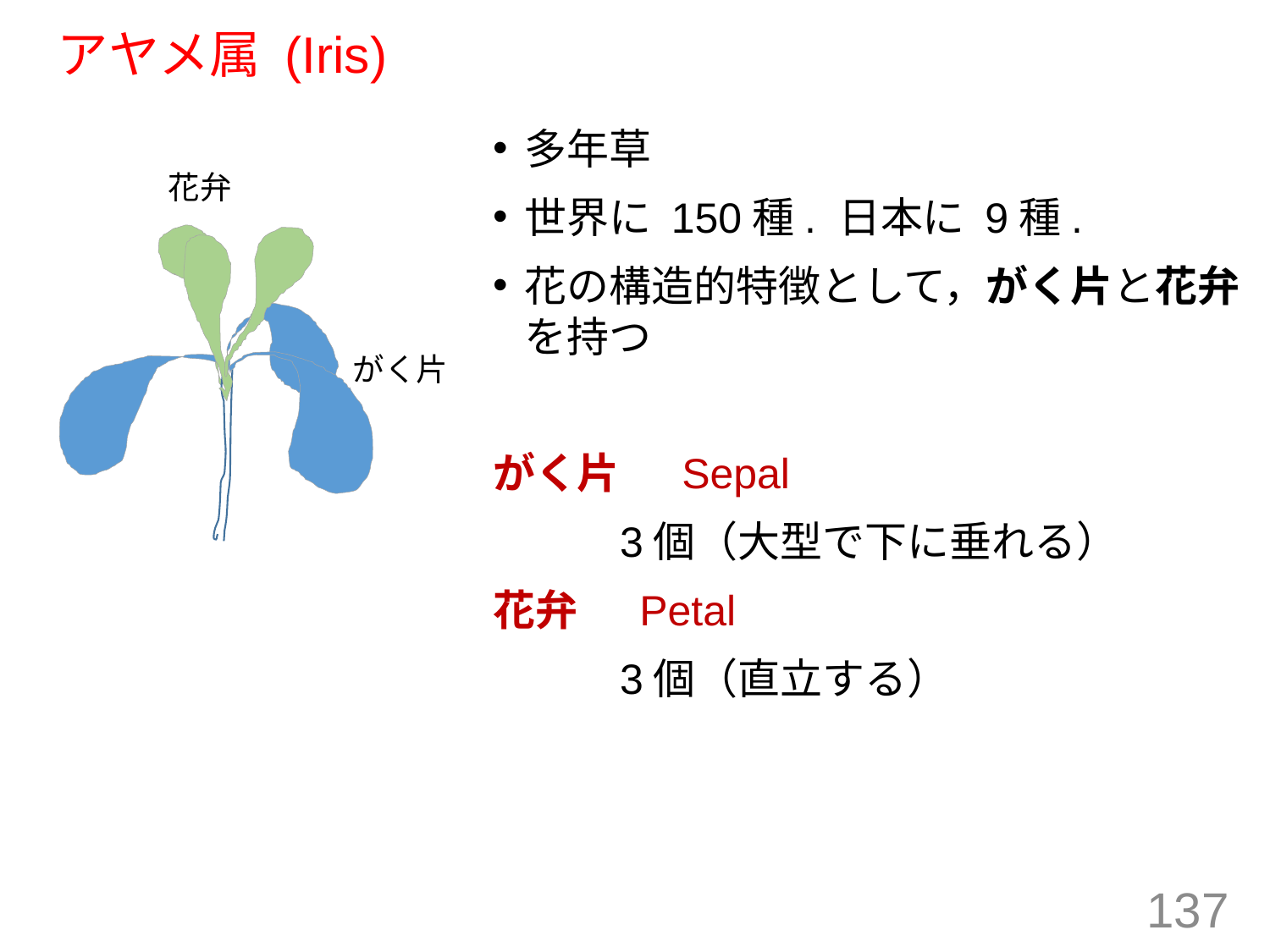

# アヤメ属 (Iris)
多年草
世界に 150種. 日本に 9種.
花の構造的特徴として，がく片と花弁を持つ

がく片　 Sepal
	3個（大型で下に垂れる）
花弁　 Petal
	3個（直立する）
花弁

がく片

137